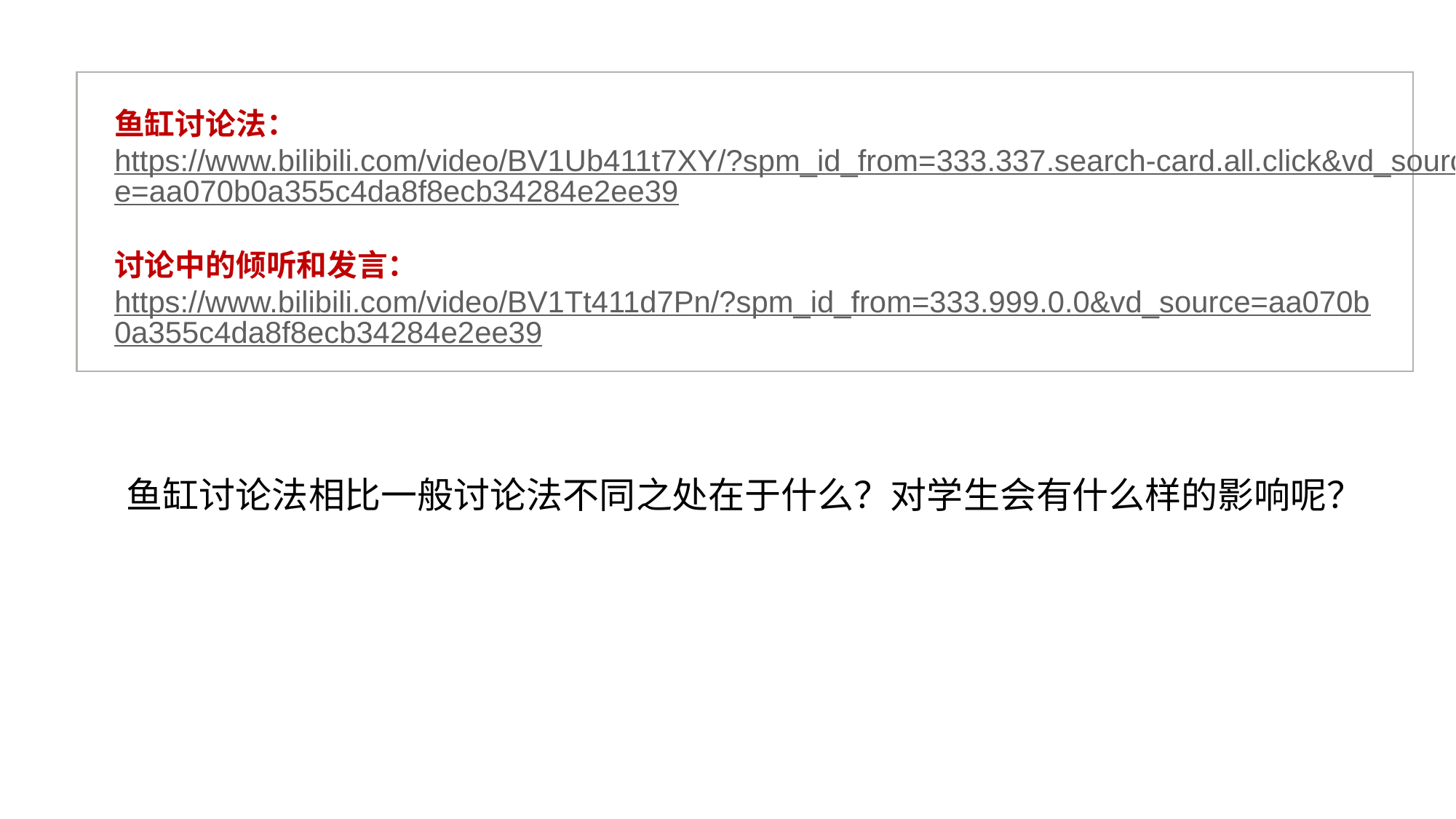

鱼缸讨论法：
https://www.bilibili.com/video/BV1Ub411t7XY/?spm_id_from=333.337.search-card.all.click&vd_source=aa070b0a355c4da8f8ecb34284e2ee39
讨论中的倾听和发言：
https://www.bilibili.com/video/BV1Tt411d7Pn/?spm_id_from=333.999.0.0&vd_source=aa070b0a355c4da8f8ecb34284e2ee39
鱼缸讨论法相比一般讨论法不同之处在于什么？对学生会有什么样的影响呢？